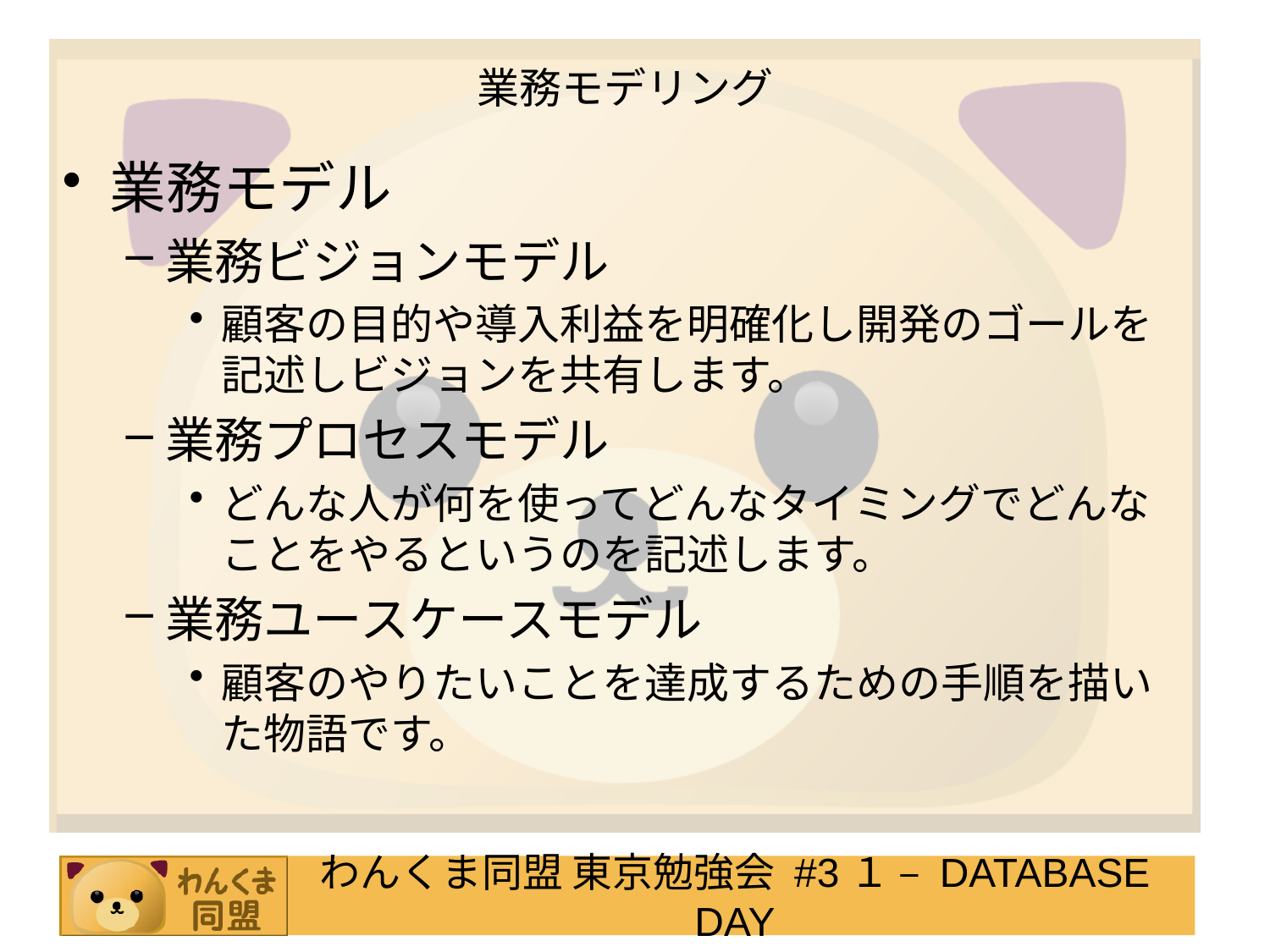

# 業務モデリング
業務モデル
業務ビジョンモデル
顧客の目的や導入利益を明確化し開発のゴールを記述しビジョンを共有します。
業務プロセスモデル
どんな人が何を使ってどんなタイミングでどんなことをやるというのを記述します。
業務ユースケースモデル
顧客のやりたいことを達成するための手順を描いた物語です。